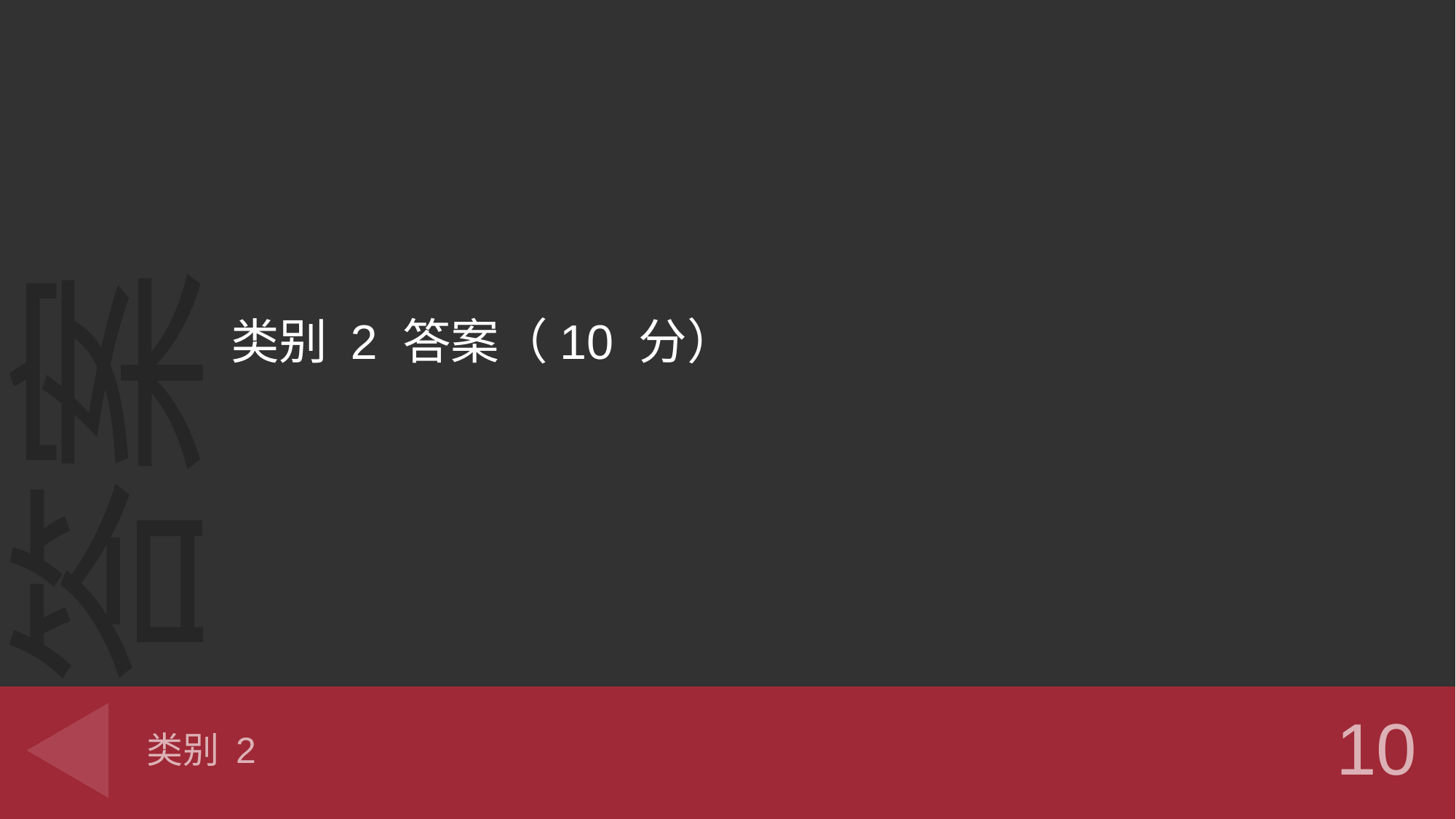

类别 2 答案（10 分）
# 类别 2
10